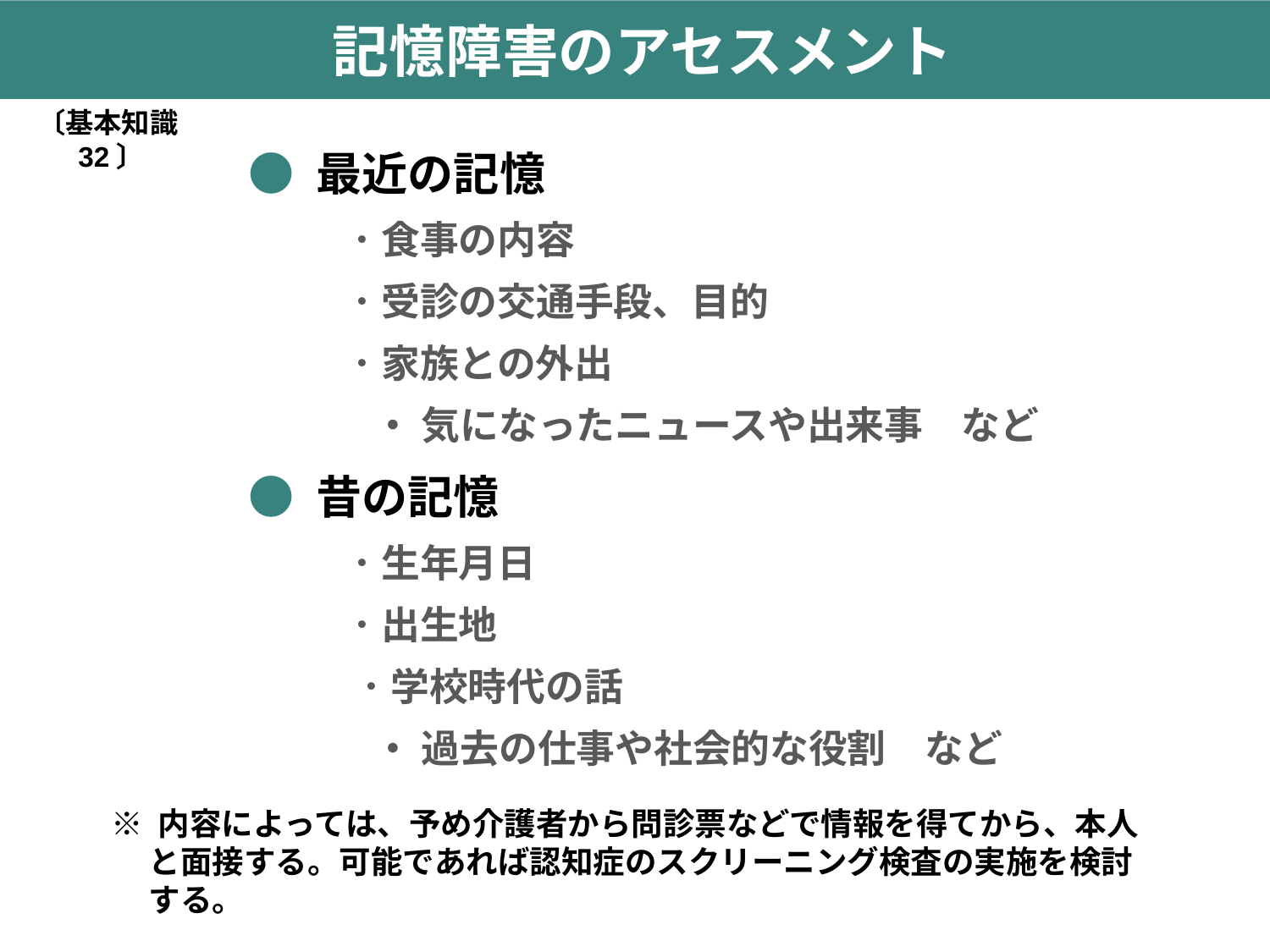

記憶障害のアセスメント
〔基本知識32〕
● 最近の記憶
　  　 ･ 食事の内容
　   　･ 受診の交通手段、目的
　   　･ 家族との外出
　　　 ・ 気になったニュースや出来事　など

● 昔の記憶
　   　･ 生年月日
　   　･ 出生地
  　 　･ 学校時代の話
　　　 ・ 過去の仕事や社会的な役割　など
※ 内容によっては、予め介護者から問診票などで情報を得てから、本人と面接する。可能であれば認知症のスクリーニング検査の実施を検討する。